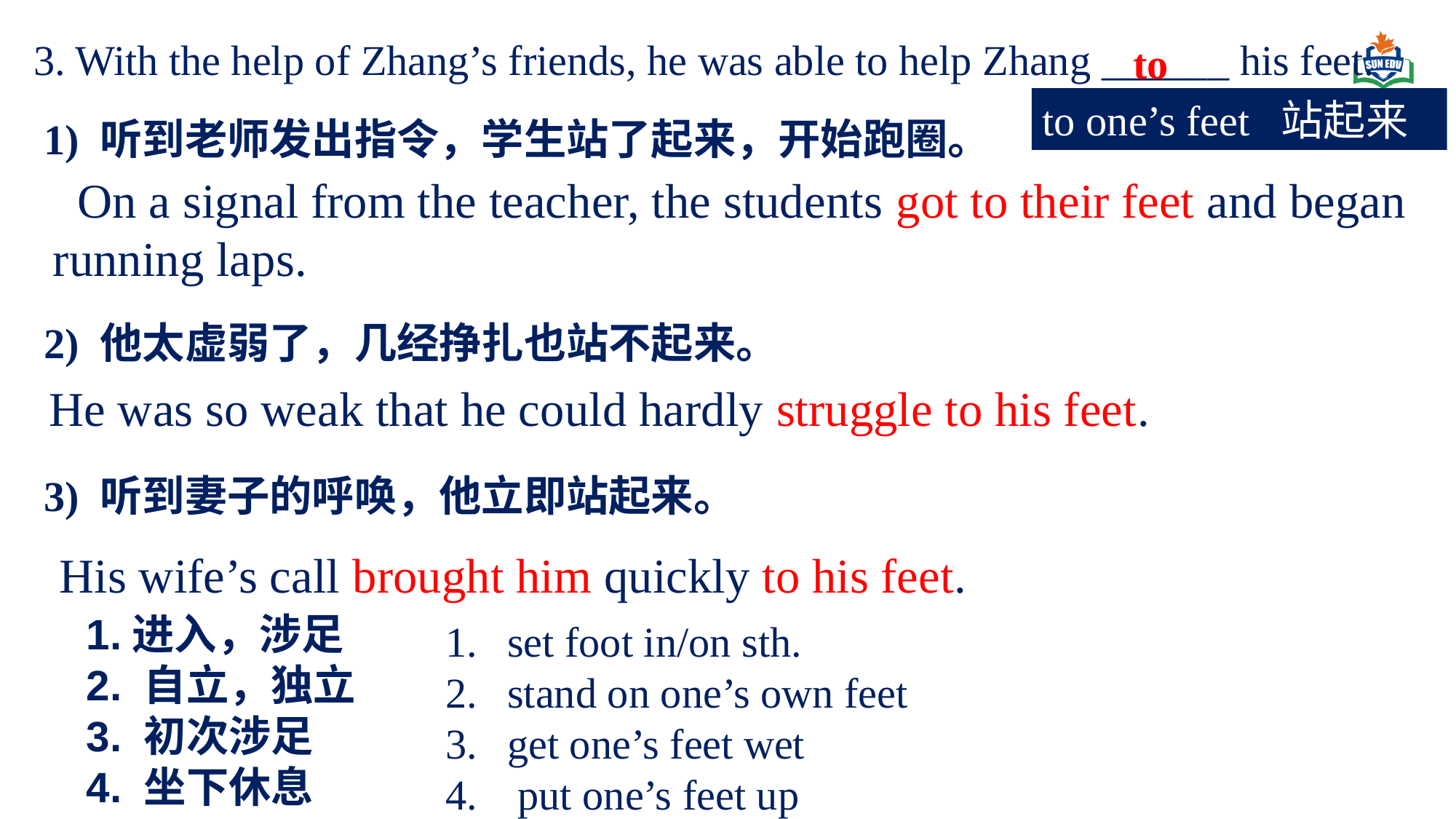

3. With the help of Zhang’s friends, he was able to help Zhang ______ his feet.
to
to one’s feet  站起来
1) 听到老师发出指令，学生站了起来，开始跑圈。

2) 他太虚弱了，几经挣扎也站不起来。

3) 听到妻子的呼唤，他立即站起来。
  On a signal from the teacher, the students got to their feet and began running laps.
He was so weak that he could hardly struggle to his feet.
His wife’s call brought him quickly to his feet.
1.进入，涉足
2. 自立，独立
3. 初次涉足
4. 坐下休息
set foot in/on sth.
stand on one’s own feet
get one’s feet wet
 put one’s feet up